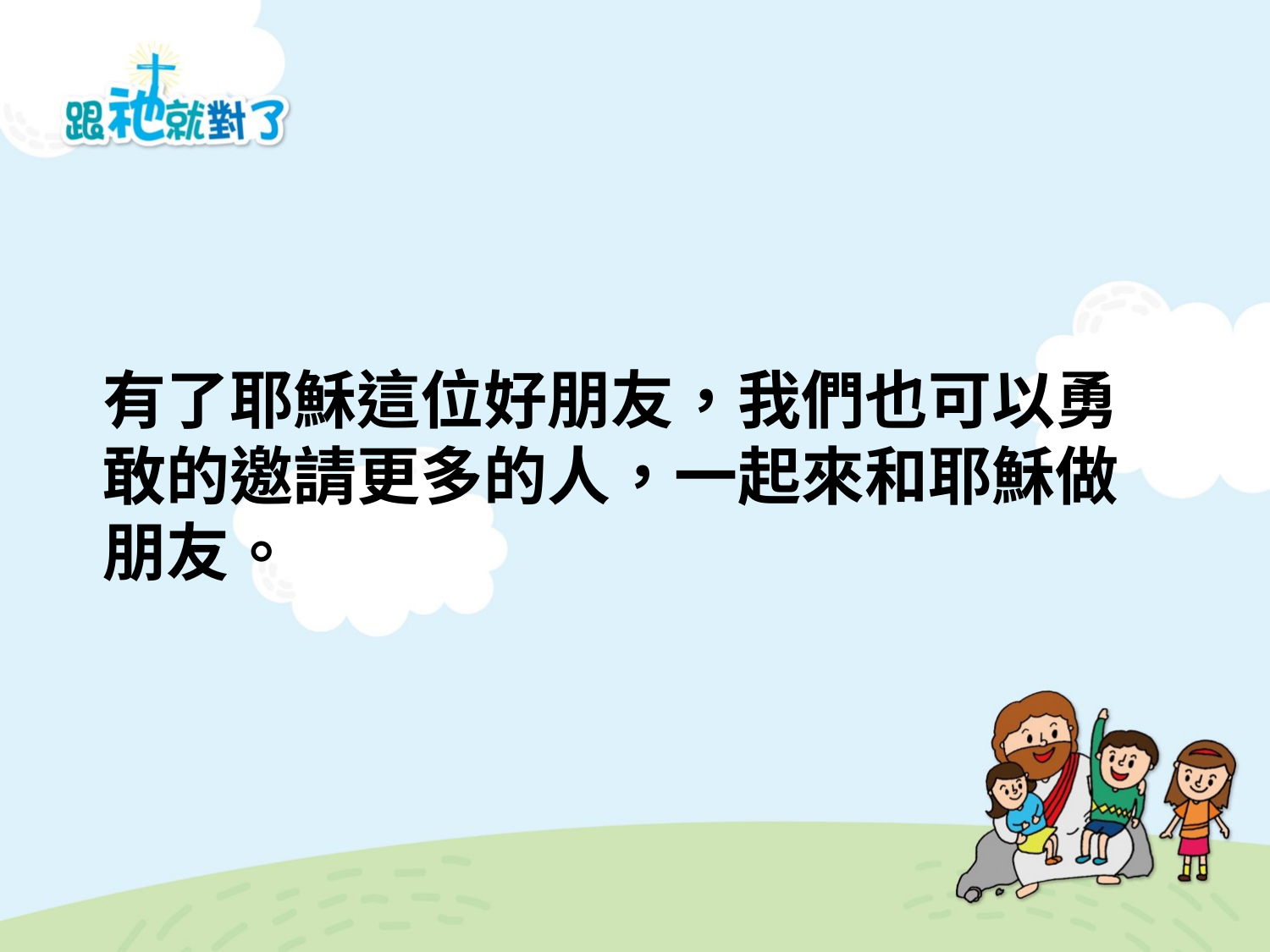

有了耶穌這位好朋友，我們也可以勇敢的邀請更多的人，一起來和耶穌做朋友。